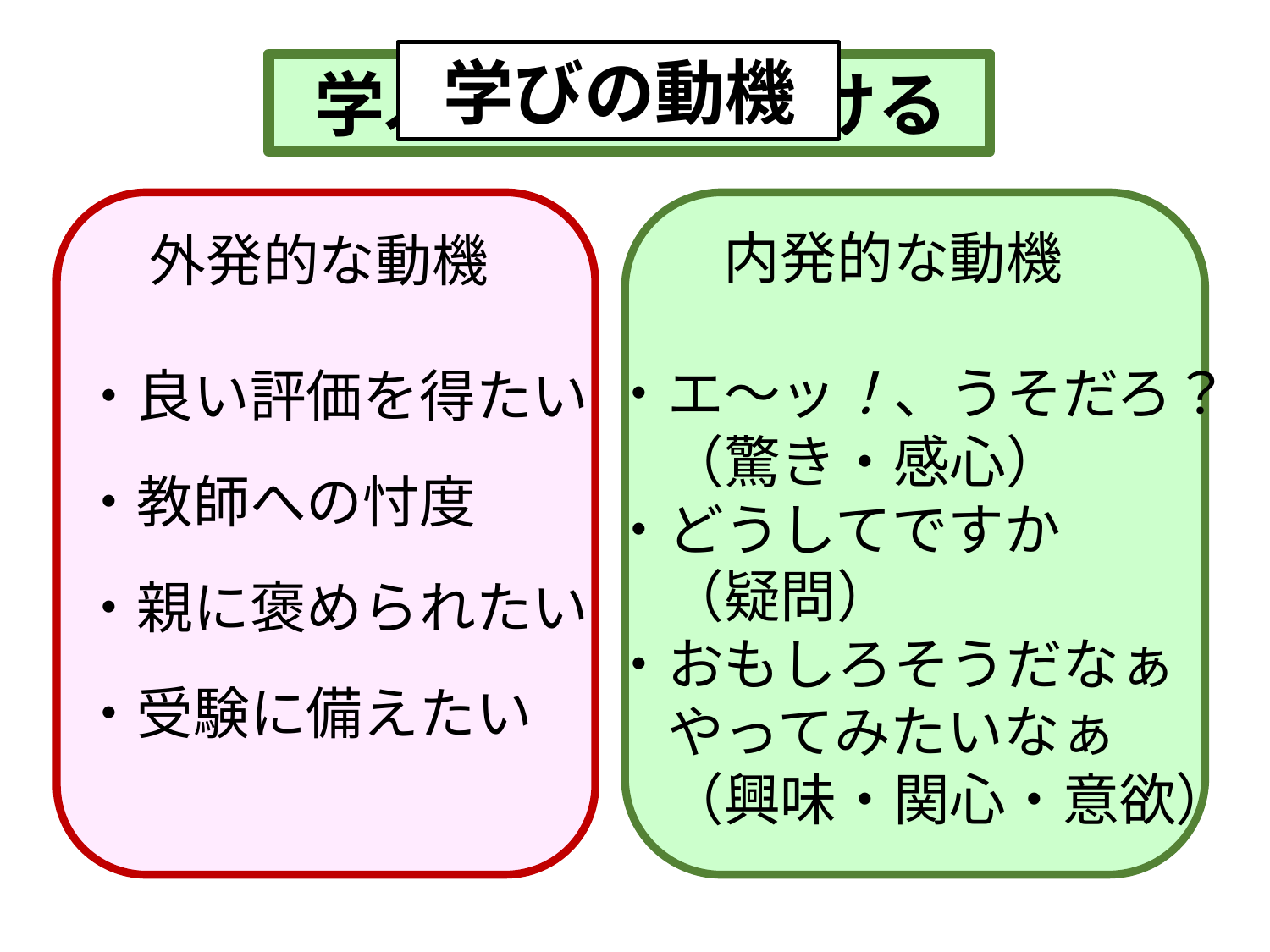

学びの動機
 学ぶ心に火をつける

　　内発的な動機

・エ～ッ！、うそだろ？
　（驚き・感心）
・どうしてですか
　（疑問）
・おもしろそうだなぁ
　やってみたいなぁ
　（興味・関心・意欲）
　 外発的な動機

・良い評価を得たい

・教師への忖度

・親に褒められたい

・受験に備えたい